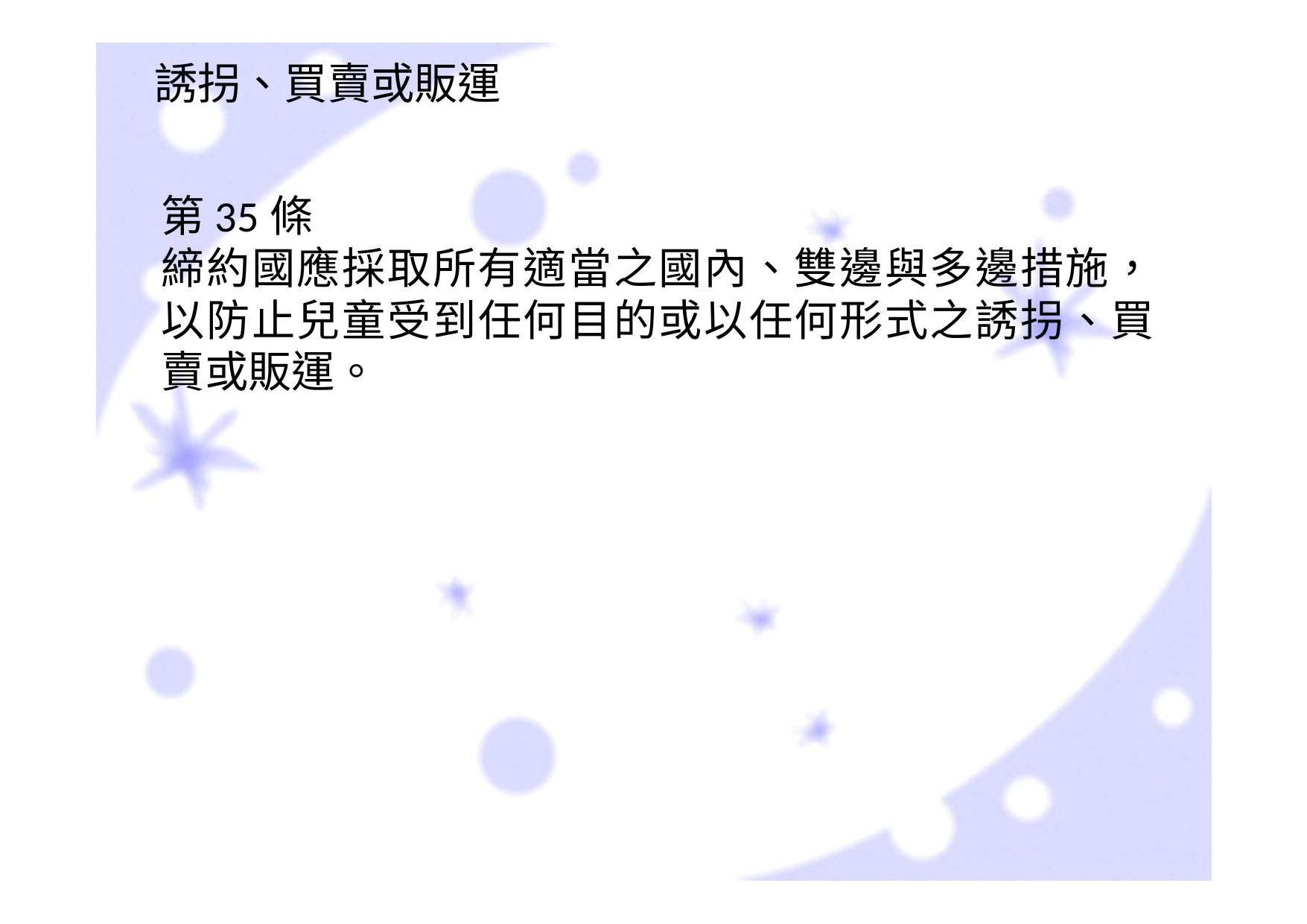

誘拐、買賣或販運
第35條
締約國應採取所有適當之國內、雙邊與多邊措施，以防止兒童受到任何目的或以任何形式之誘拐、買賣或販運。